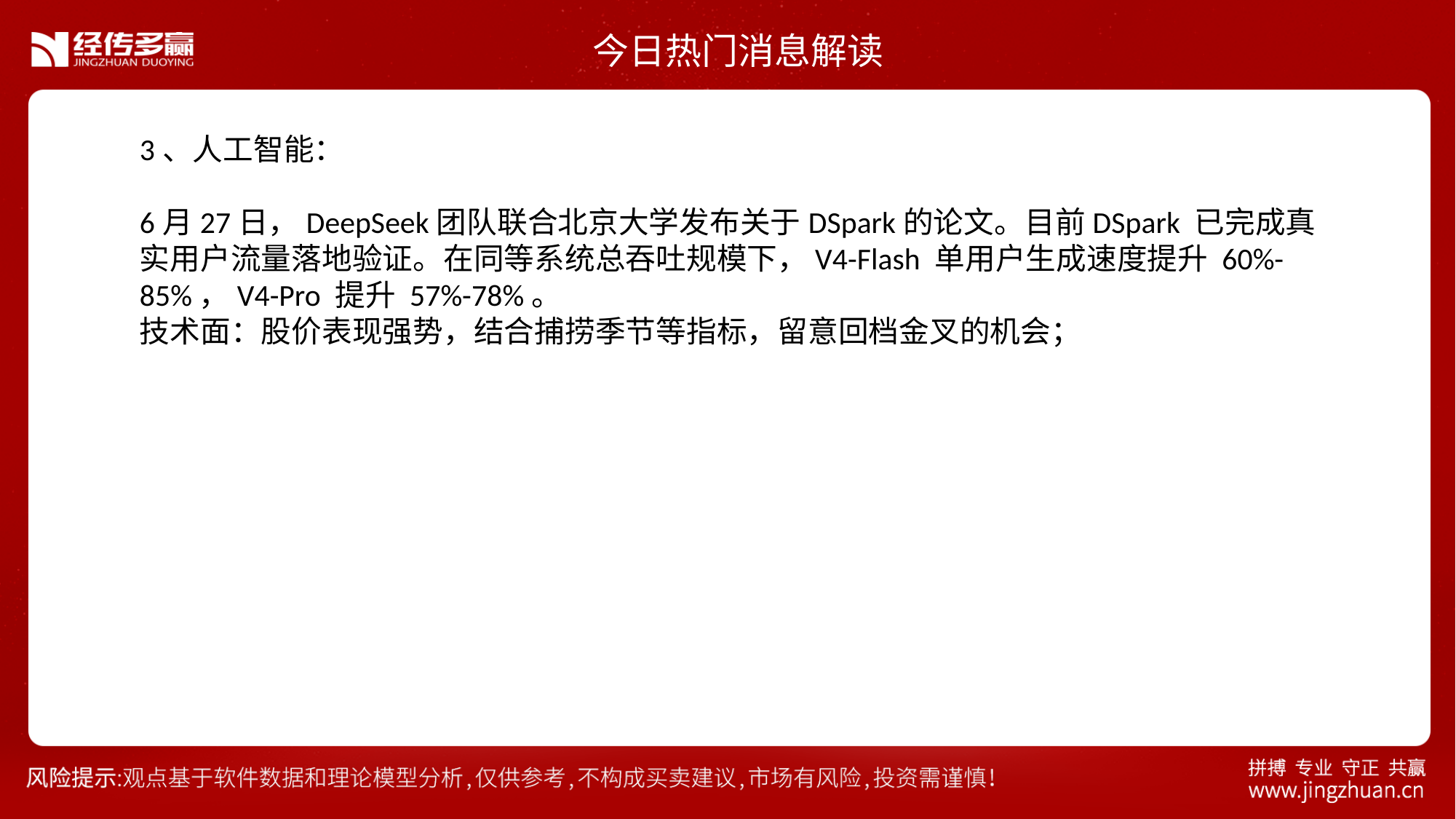

今日热门消息解读
3、人工智能：

6月27日，DeepSeek团队联合北京大学发布关于DSpark的论文。目前DSpark 已完成真实用户流量落地验证。在同等系统总吞吐规模下，V4-Flash 单用户生成速度提升 60%-85%，V4-Pro 提升 57%-78%。
技术面：股价表现强势，结合捕捞季节等指标，留意回档金叉的机会；